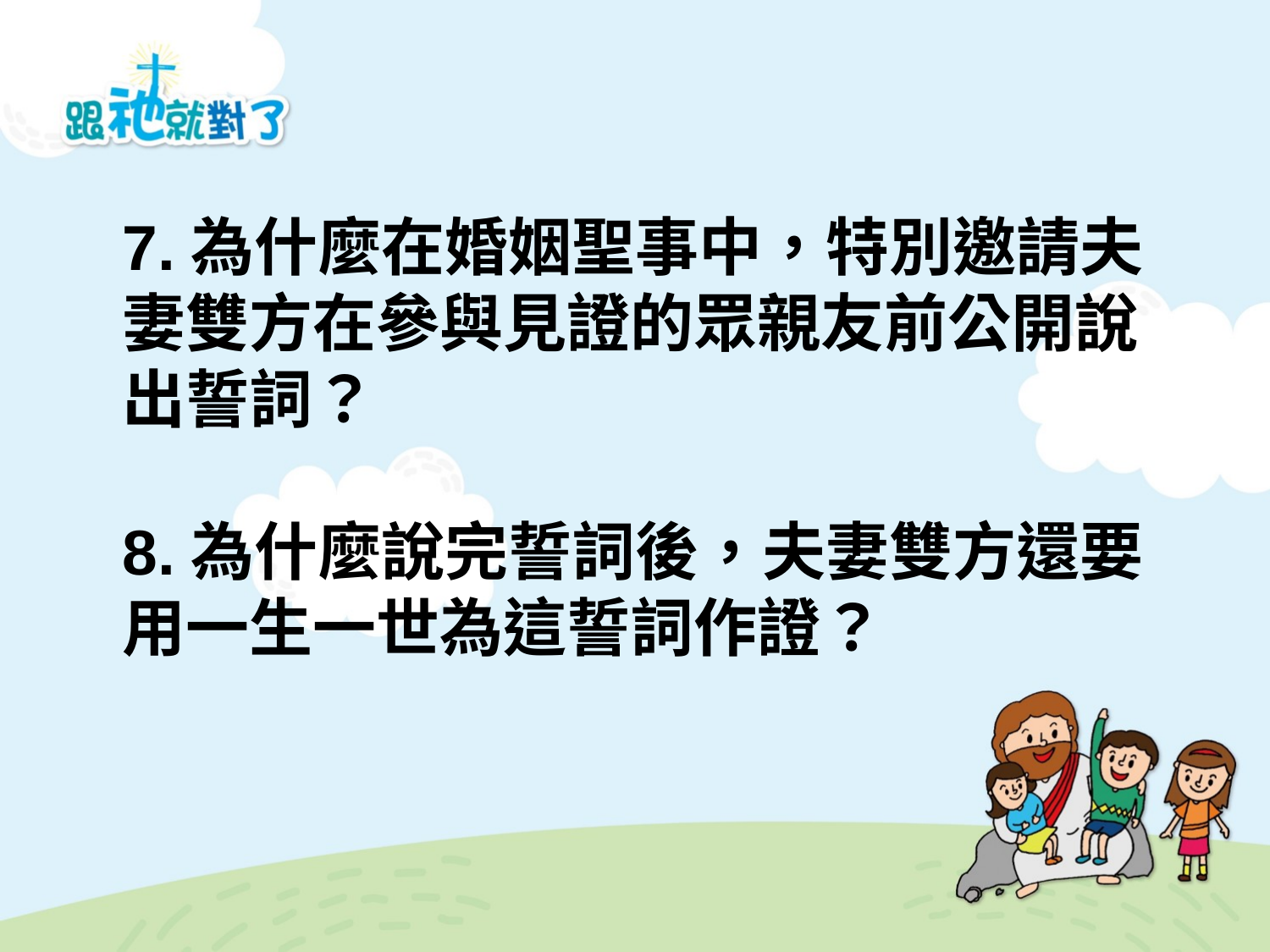

7.為什麼在婚姻聖事中，特別邀請夫妻雙方在參與見證的眾親友前公開說出誓詞？

8.為什麼說完誓詞後，夫妻雙方還要用一生一世為這誓詞作證？